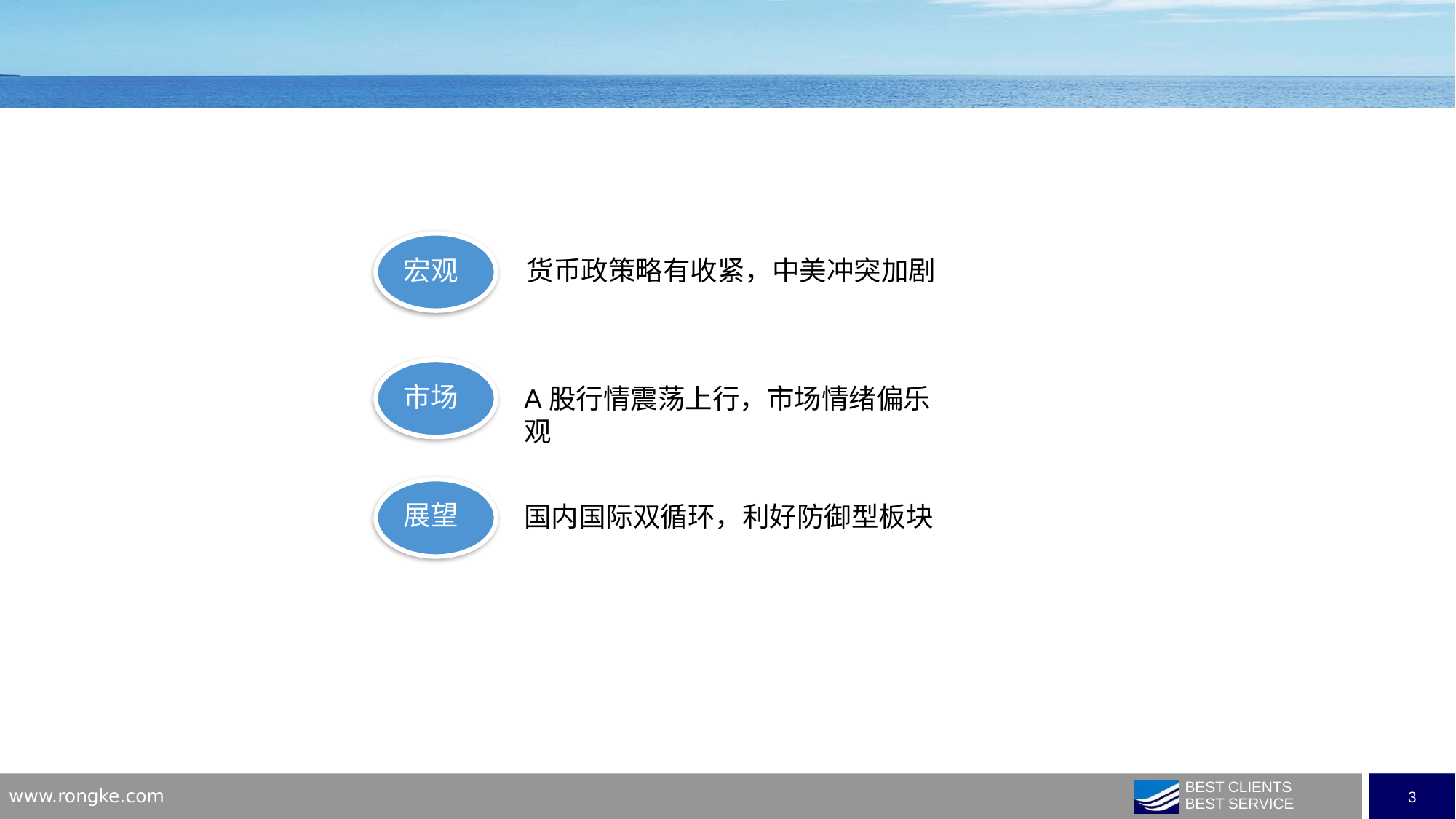

宏观
货币政策略有收紧，中美冲突加剧

市场
A股行情震荡上行，市场情绪偏乐观

展望
国内国际双循环，利好防御型板块